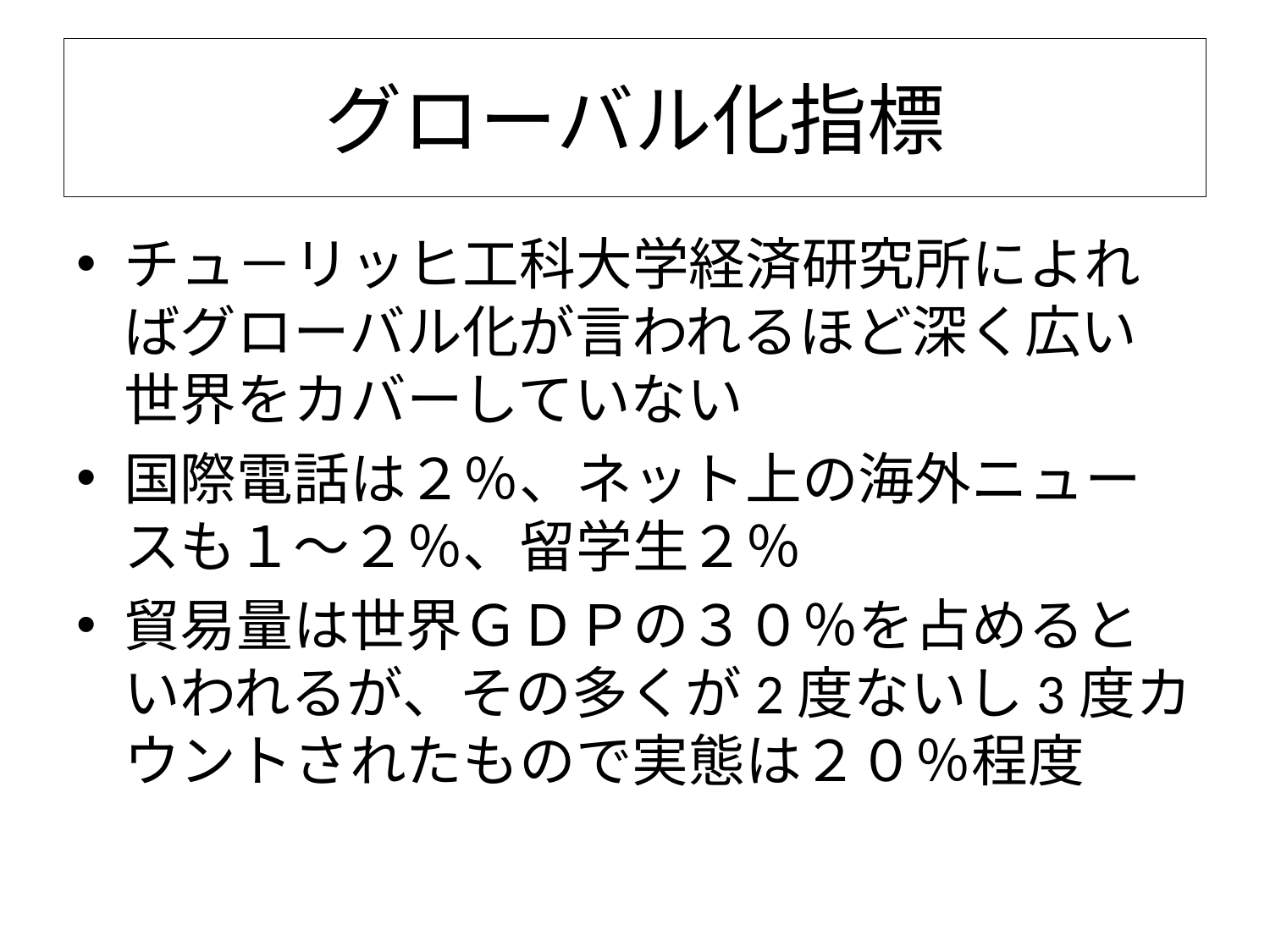

# グローバル化指標
チュ－リッヒ工科大学経済研究所によればグローバル化が言われるほど深く広い世界をカバーしていない
国際電話は２％、ネット上の海外ニュースも１～２％、留学生２％
貿易量は世界ＧＤＰの３０％を占めるといわれるが、その多くが2度ないし3度カウントされたもので実態は２０％程度